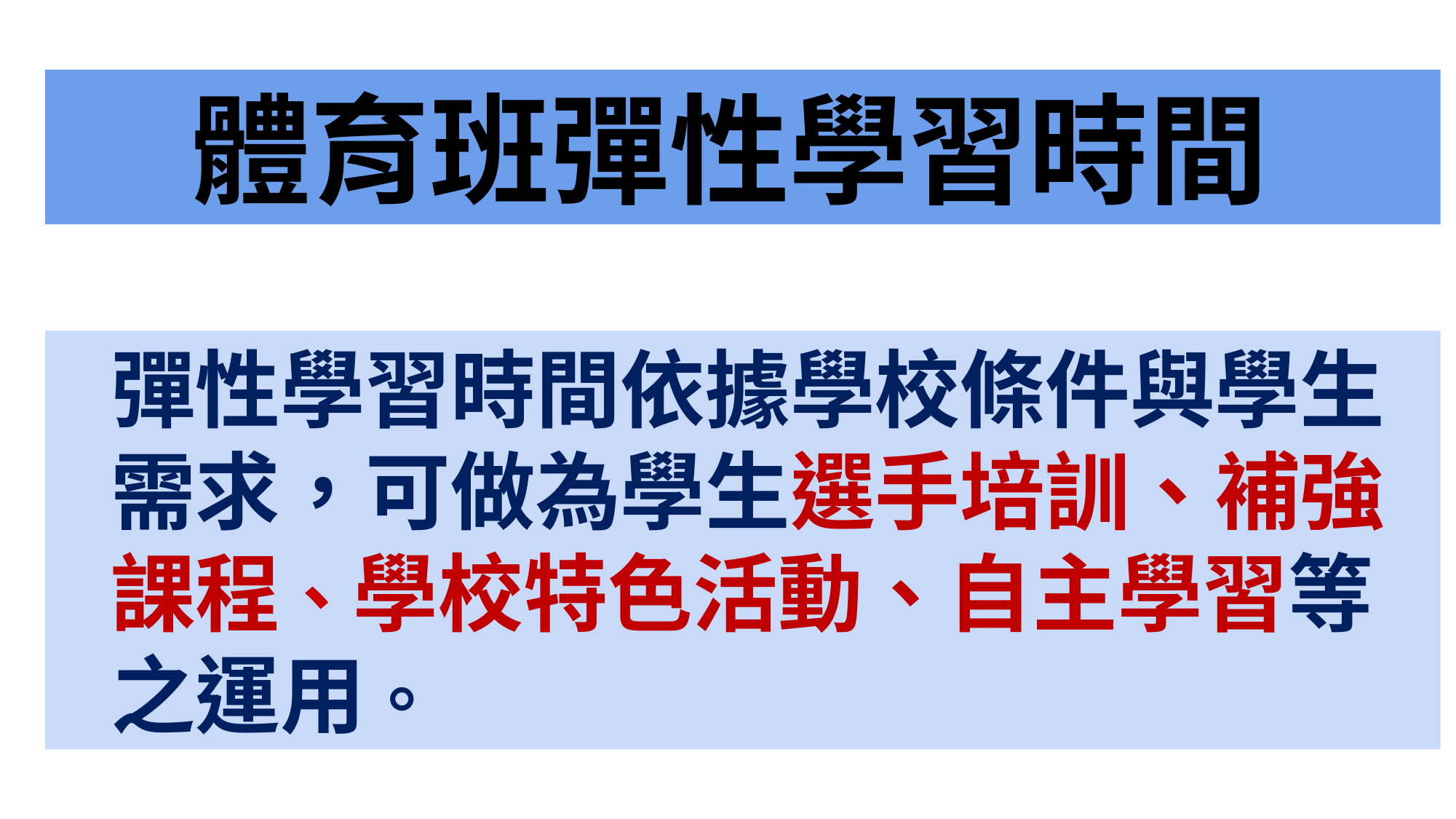

體育班彈性學習時間
彈性學習時間依據學校條件與學生需求，可做為學生選手培訓、補強課程、學校特色活動、自主學習等之運用。